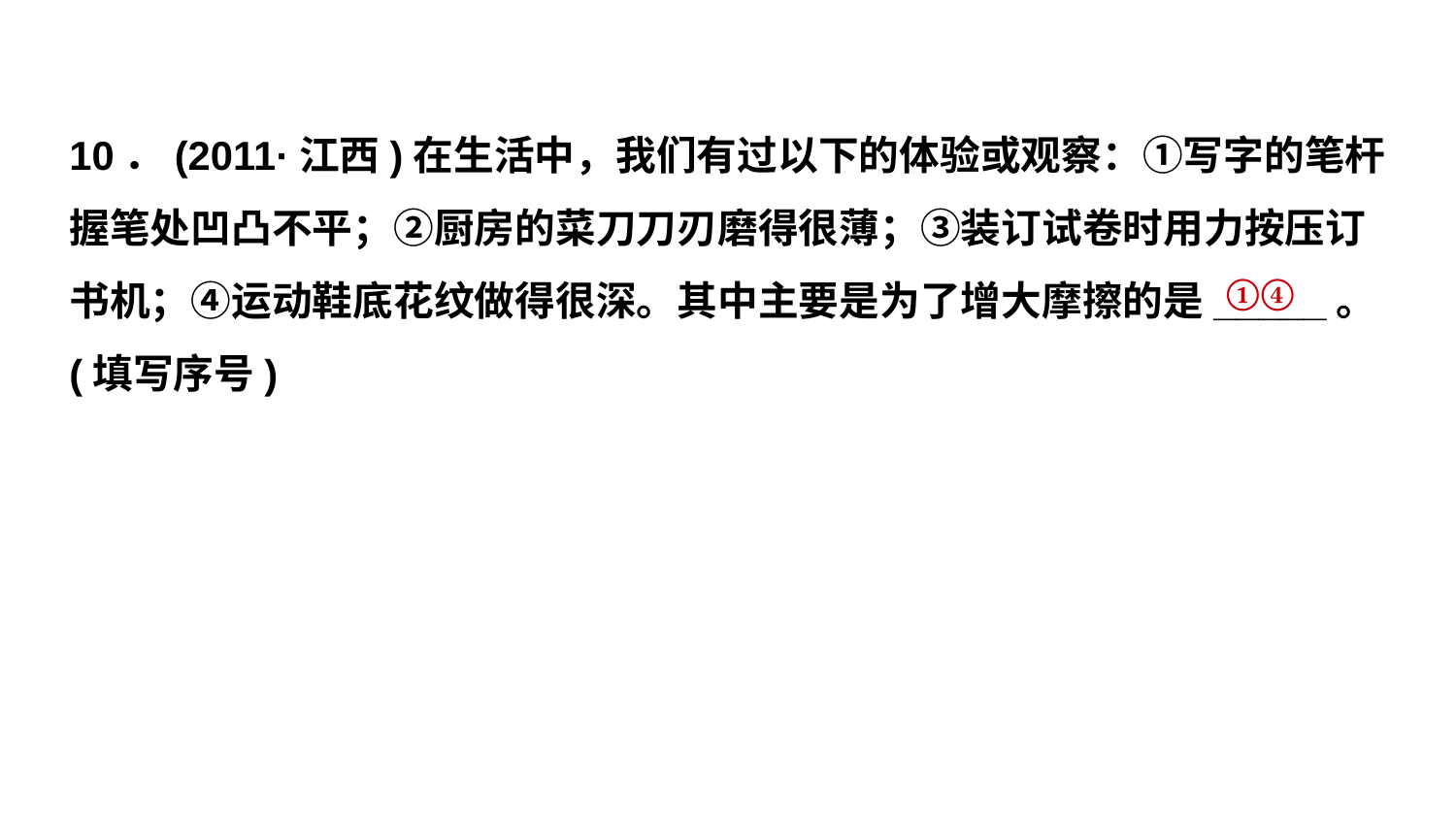

10．(2011·江西)在生活中，我们有过以下的体验或观察：①写字的笔杆
握笔处凹凸不平；②厨房的菜刀刀刃磨得很薄；③装订试卷时用力按压订
书机；④运动鞋底花纹做得很深。其中主要是为了增大摩擦的是_____。
(填写序号)
①④